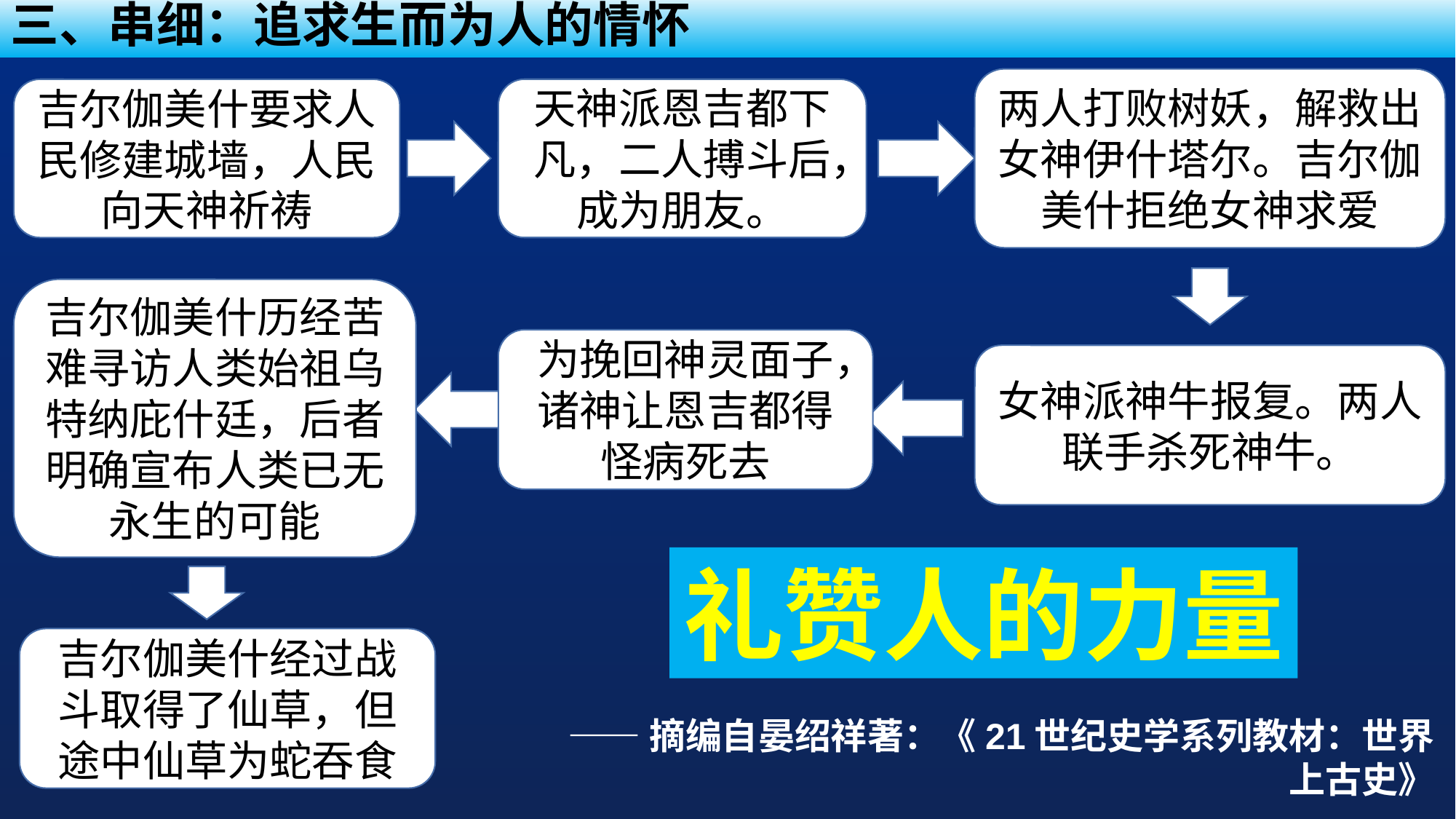

三、串细：追求生而为人的情怀
两人打败树妖，解救出女神伊什塔尔。吉尔伽美什拒绝女神求爱
天神派恩吉都下凡，二人搏斗后，成为朋友。
吉尔伽美什要求人民修建城墙，人民向天神祈祷

吉尔伽美什历经苦难寻访人类始祖乌特纳庇什廷，后者明确宣布人类已无永生的可能
为挽回神灵面子，诸神让恩吉都得怪病死去
女神派神牛报复。两人联手杀死神牛。

礼赞人的力量

吉尔伽美什经过战斗取得了仙草，但途中仙草为蛇吞食
——摘编自晏绍祥著：《21世纪史学系列教材：世界上古史》